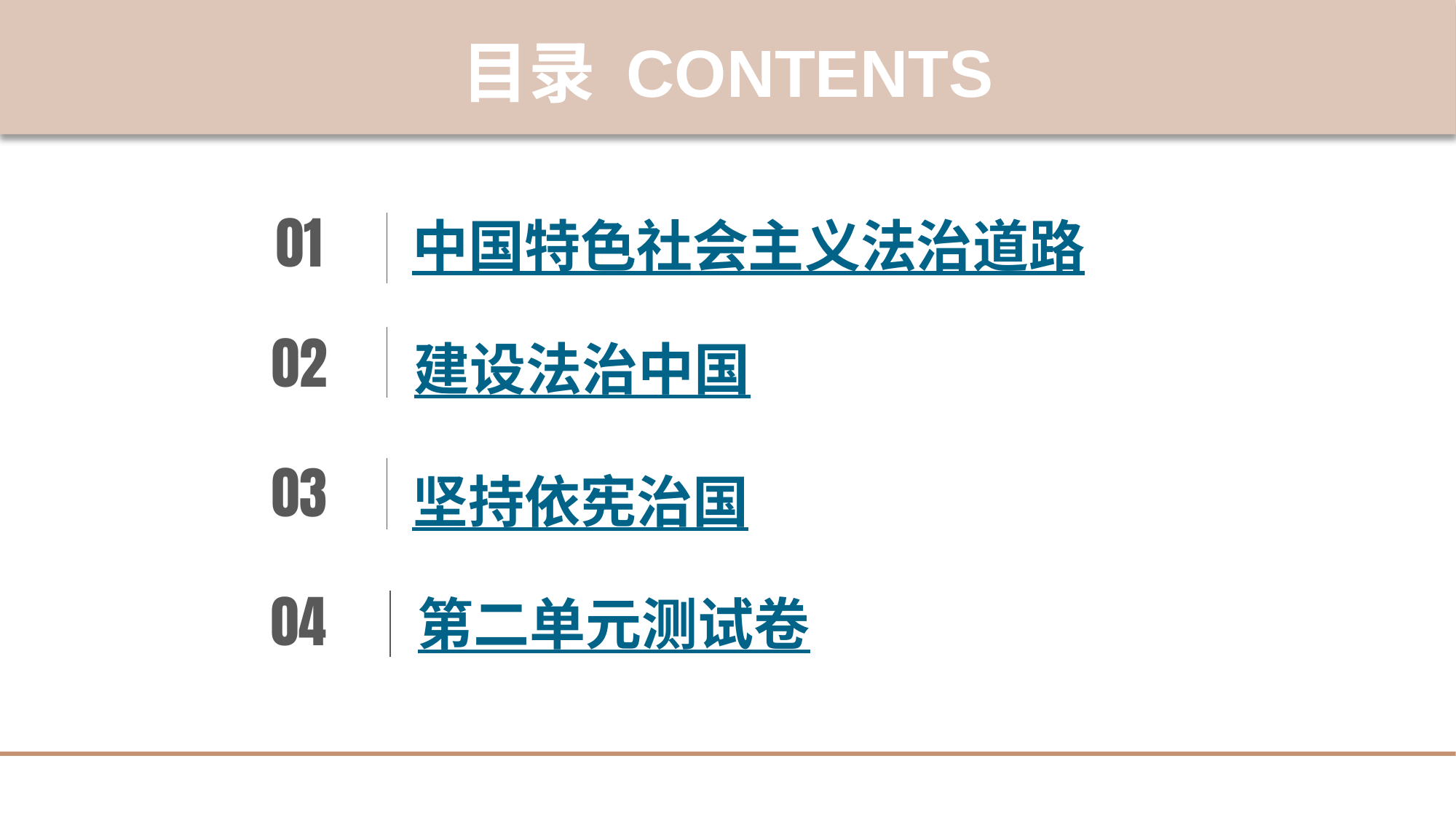

目录 CONTENTS
中国特色社会主义法治道路
01
02
建设法治中国
03
坚持依宪治国
第二单元测试卷
04